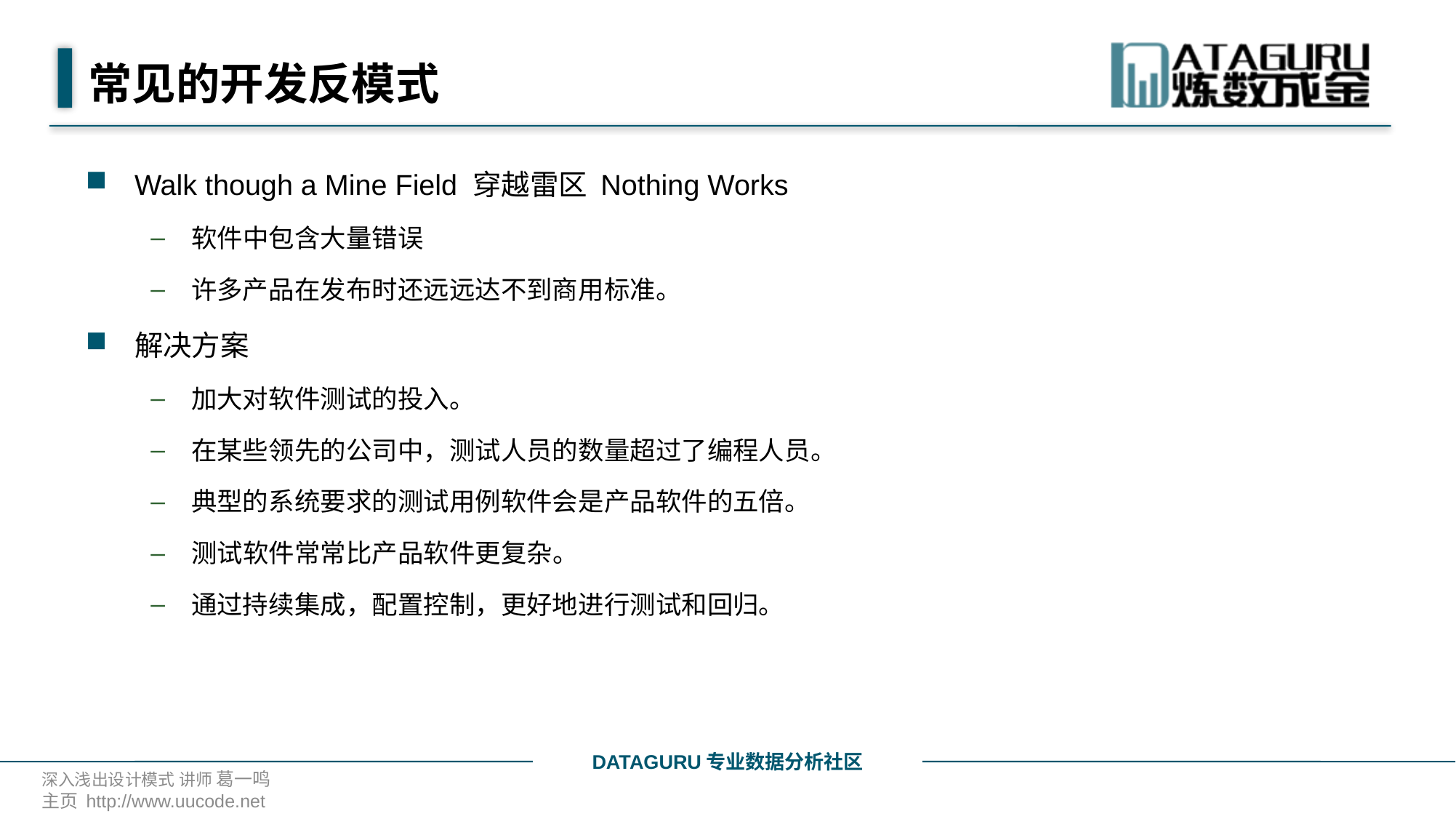

# 常见的开发反模式
Walk though a Mine Field 穿越雷区 Nothing Works
软件中包含大量错误
许多产品在发布时还远远达不到商用标准。
解决方案
加大对软件测试的投入。
在某些领先的公司中，测试人员的数量超过了编程人员。
典型的系统要求的测试用例软件会是产品软件的五倍。
测试软件常常比产品软件更复杂。
通过持续集成，配置控制，更好地进行测试和回归。